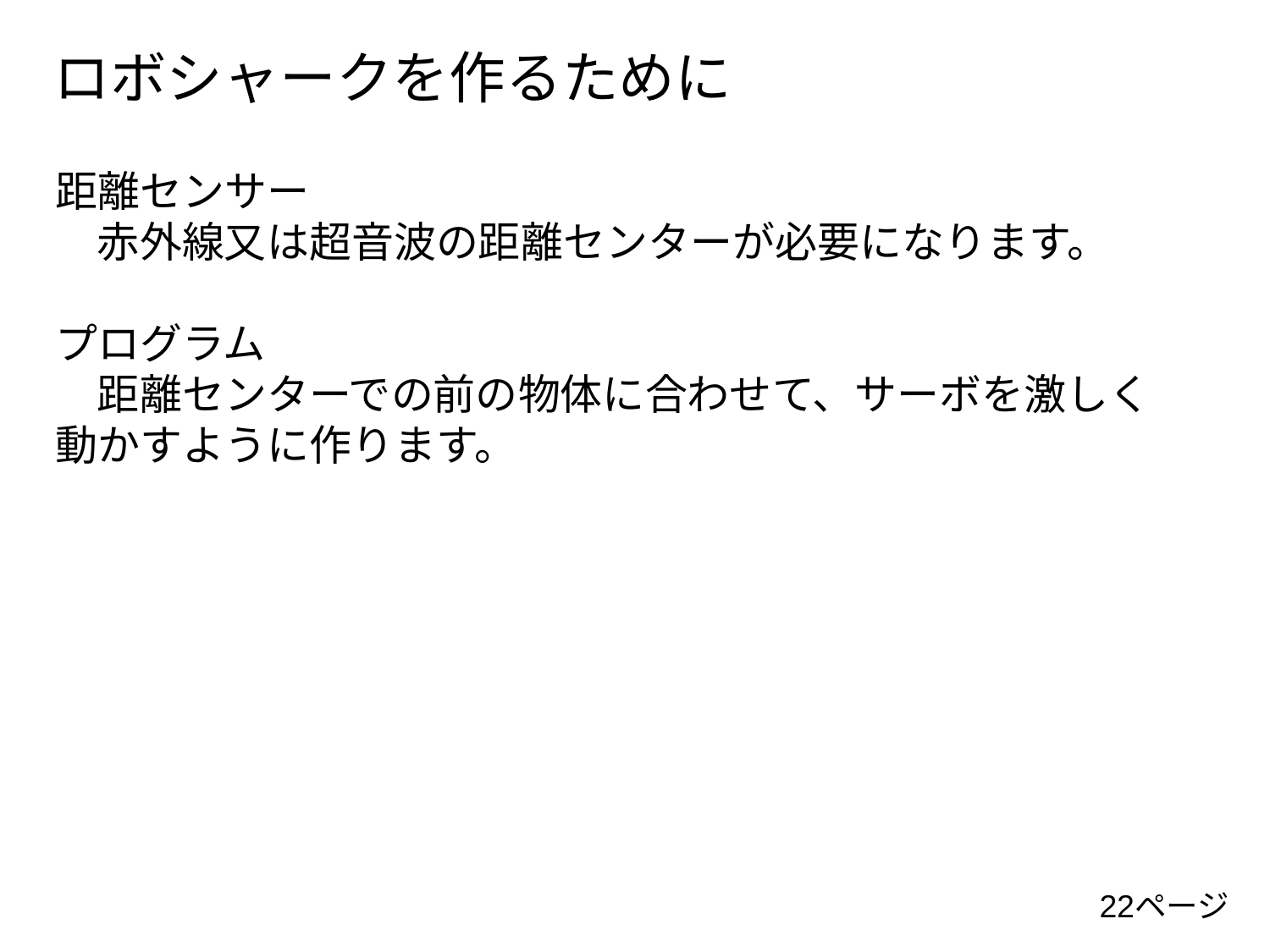

# ロボシャークを作るために
距離センサー
　赤外線又は超音波の距離センターが必要になります。

プログラム
　距離センターでの前の物体に合わせて、サーボを激しく動かすように作ります。

22ページ